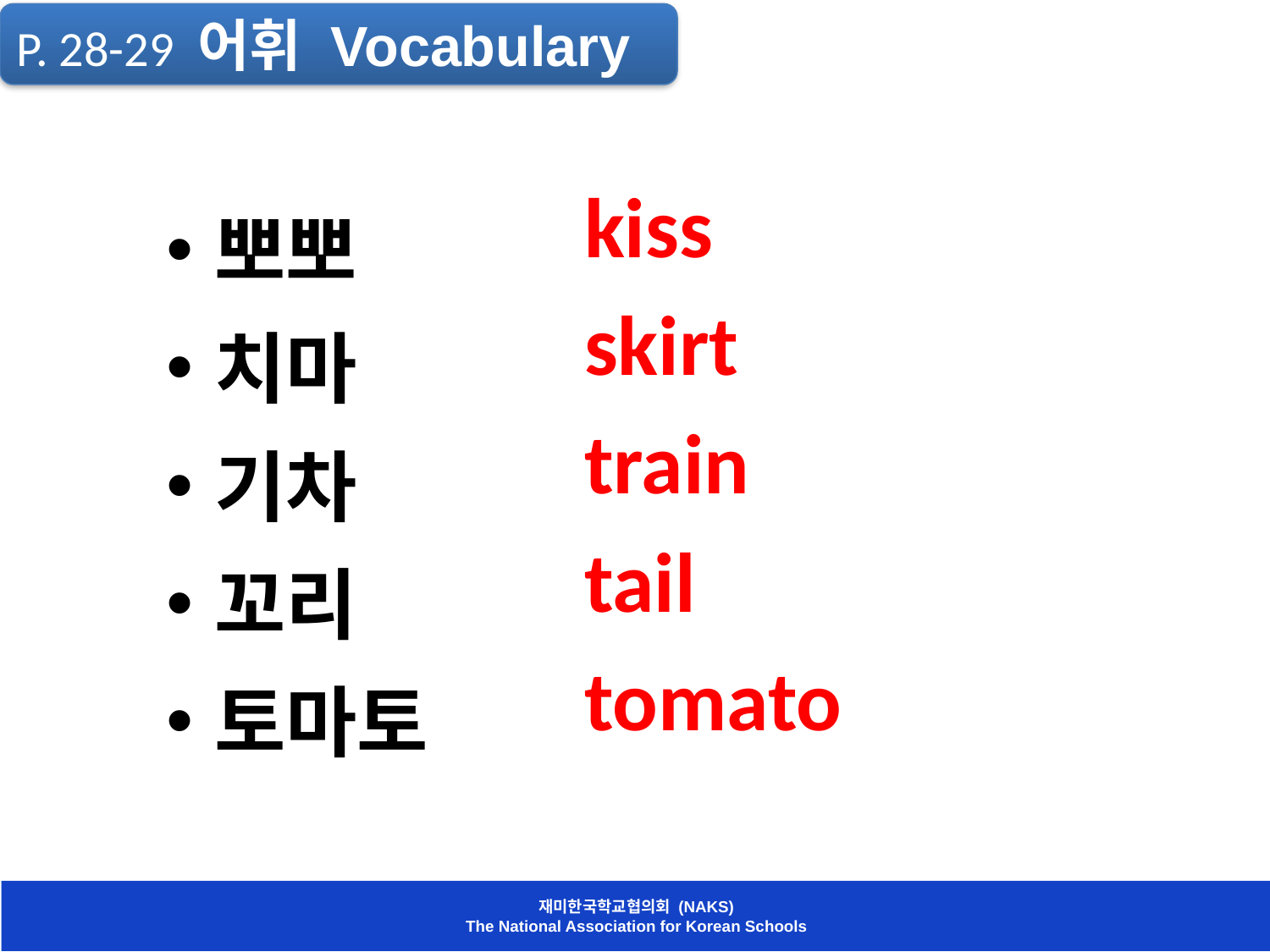

P. 28-29 어휘 Vocabulary
kiss
skirt
train
tail
tomato

뽀뽀
치마
기차
꼬리
토마토

재미한국학교협의회 (NAKS)
The National Association for Korean Schools